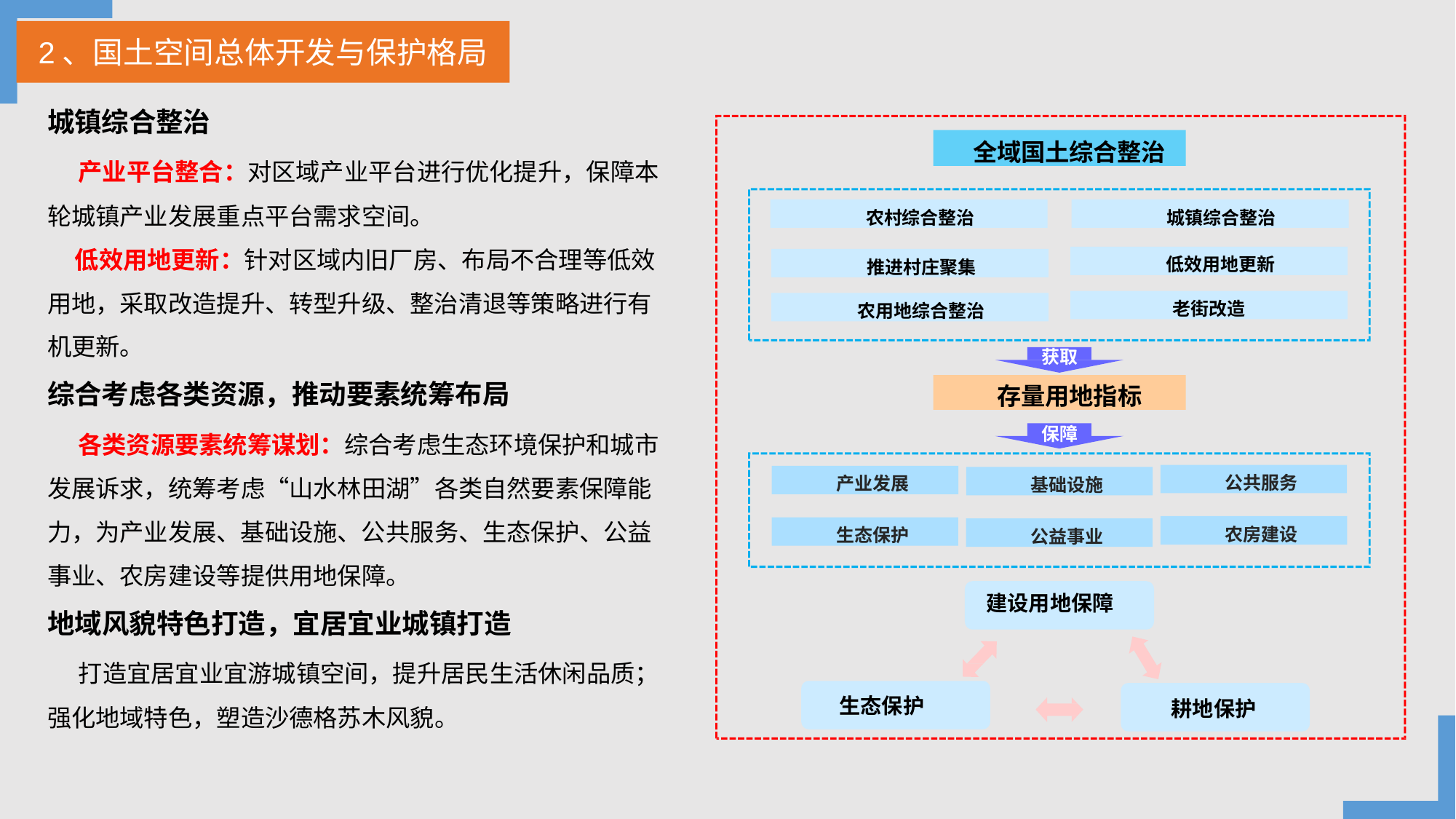

2、国土空间总体开发与保护格局
城镇综合整治
    产业平台整合：对区域产业平台进行优化提升，保障本轮城镇产业发展重点平台需求空间。
    低效用地更新：针对区域内旧厂房、布局不合理等低效用地，采取改造提升、转型升级、整治清退等策略进行有机更新。
综合考虑各类资源，推动要素统筹布局
    各类资源要素统筹谋划：综合考虑生态环境保护和城市发展诉求，统筹考虑“山水林田湖”各类自然要素保障能力，为产业发展、基础设施、公共服务、生态保护、公益事业、农房建设等提供用地保障。
地域风貌特色打造，宜居宜业城镇打造
    打造宜居宜业宜游城镇空间，提升居民生活休闲品质；强化地域特色，塑造沙德格苏木风貌。

全域国土综合整治

农村综合整治
城镇综合整治
低效用地更新
推进村庄聚集
老街改造
农用地综合整治
获取

存量用地指标
保障

公共服务
产业发展
基础设施
农房建设
生态保护
公益事业

建设用地保障

生态保护
耕地保护